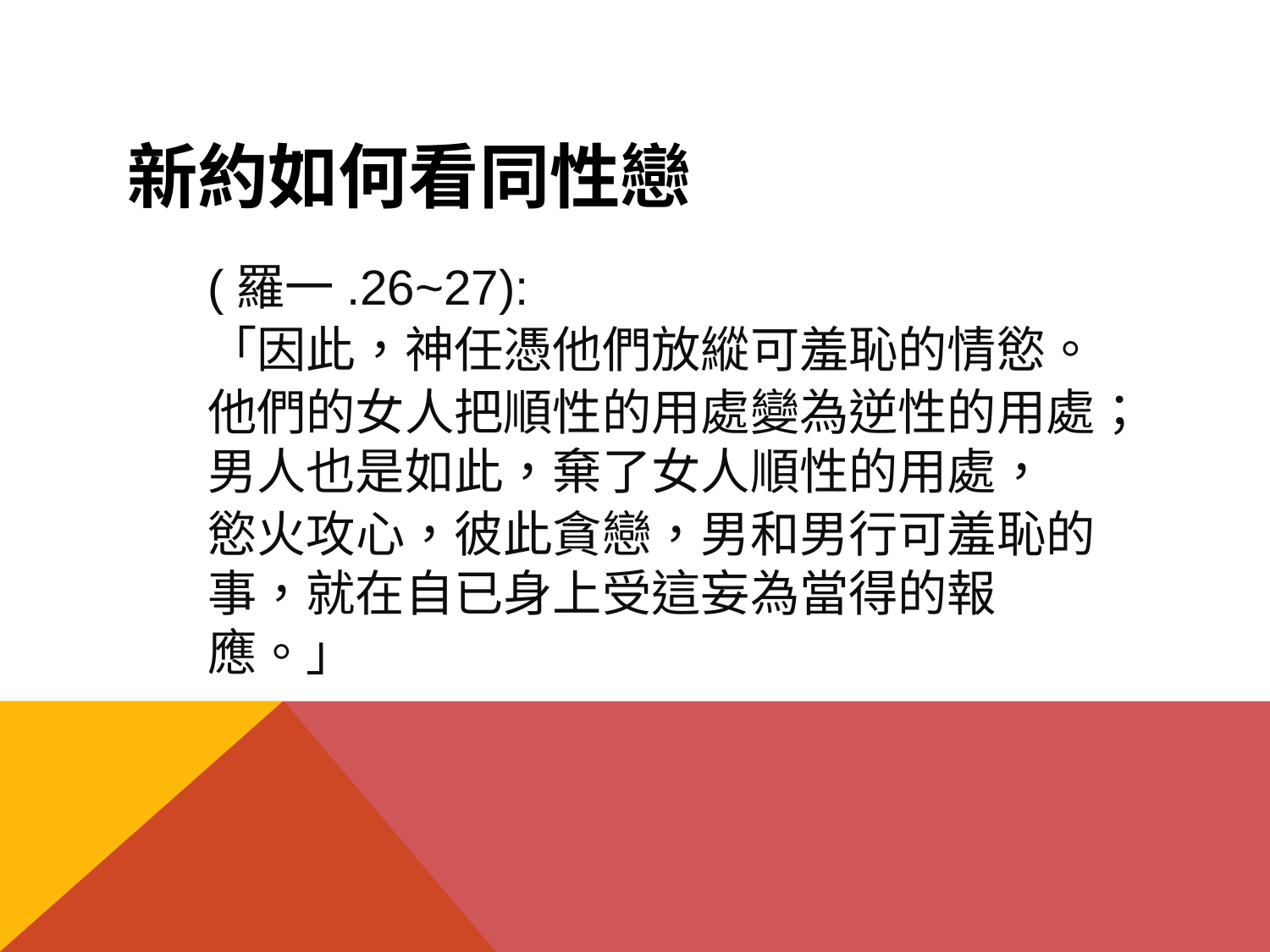

# 新約如何看同性戀
(羅一.26~27):
「因此，神任憑他們放縱可羞恥的情慾。
他們的女人把順性的用處變為逆性的用處；男人也是如此，棄了女人順性的用處，
慾火攻心，彼此貪戀，男和男行可羞恥的事，就在自已身上受這妄為當得的報應。」